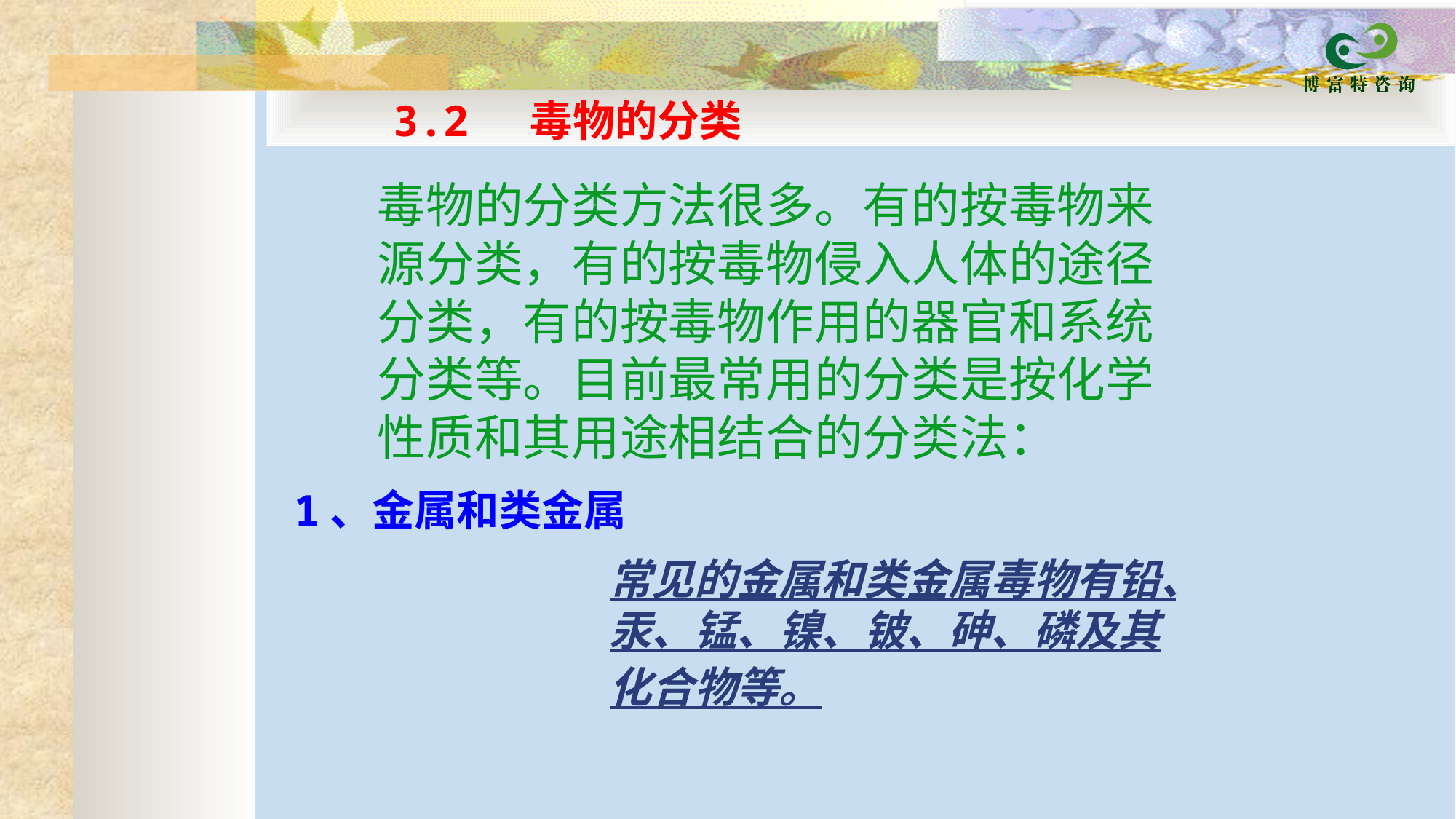

3.2  毒物的分类
毒物的分类方法很多。有的按毒物来源分类，有的按毒物侵入人体的途径分类，有的按毒物作用的器官和系统分类等。目前最常用的分类是按化学性质和其用途相结合的分类法：
1、金属和类金属
常见的金属和类金属毒物有铅、汞、锰、镍、铍、砷、磷及其化合物等。